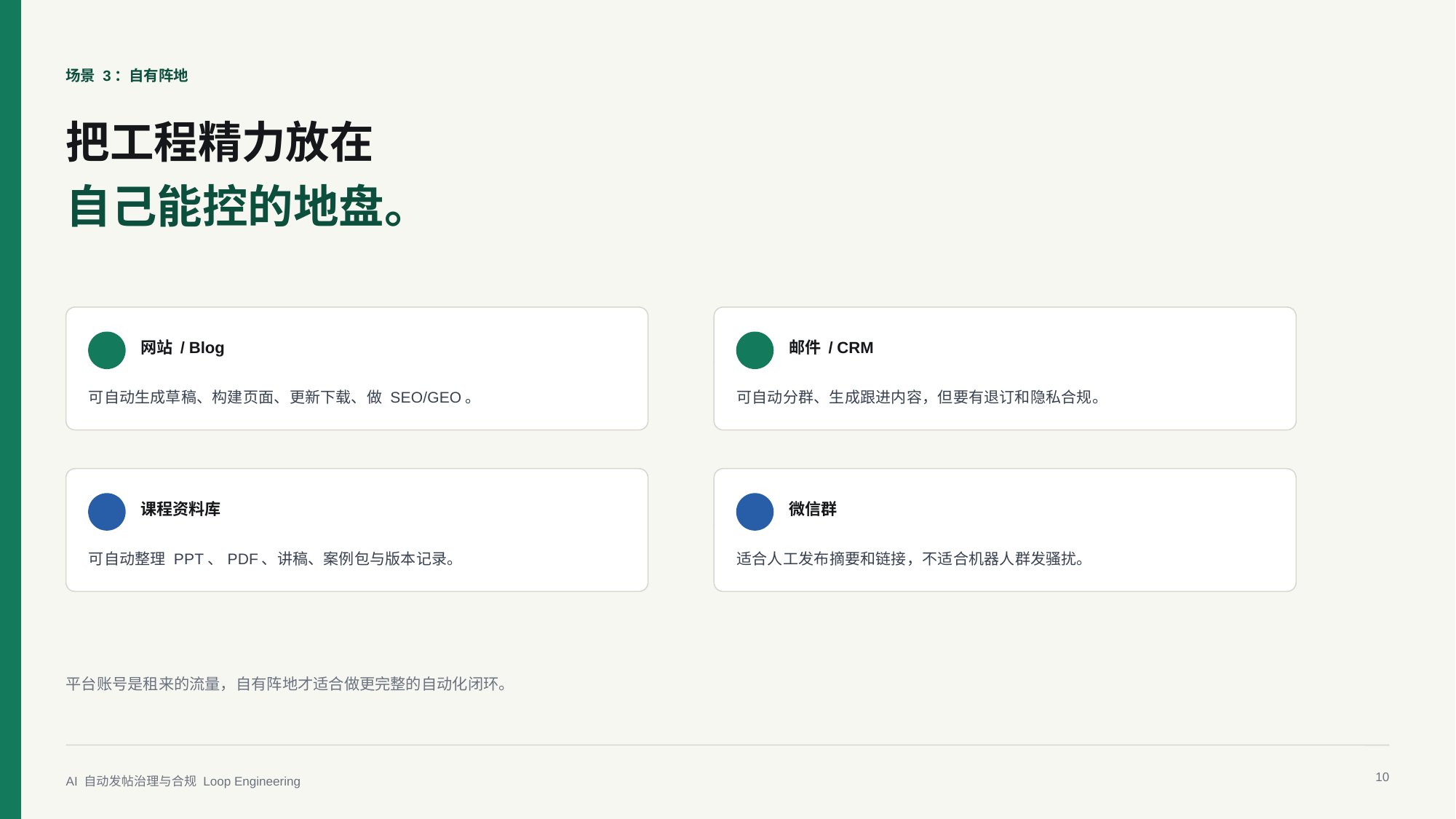

场景 3：自有阵地
把工程精力放在
自己能控的地盘。

网站 / Blog

邮件 / CRM
可自动生成草稿、构建页面、更新下载、做 SEO/GEO。
可自动分群、生成跟进内容，但要有退订和隐私合规。

课程资料库

微信群
可自动整理 PPT、PDF、讲稿、案例包与版本记录。
适合人工发布摘要和链接，不适合机器人群发骚扰。
平台账号是租来的流量，自有阵地才适合做更完整的自动化闭环。

AI 自动发帖治理与合规 Loop Engineering
10